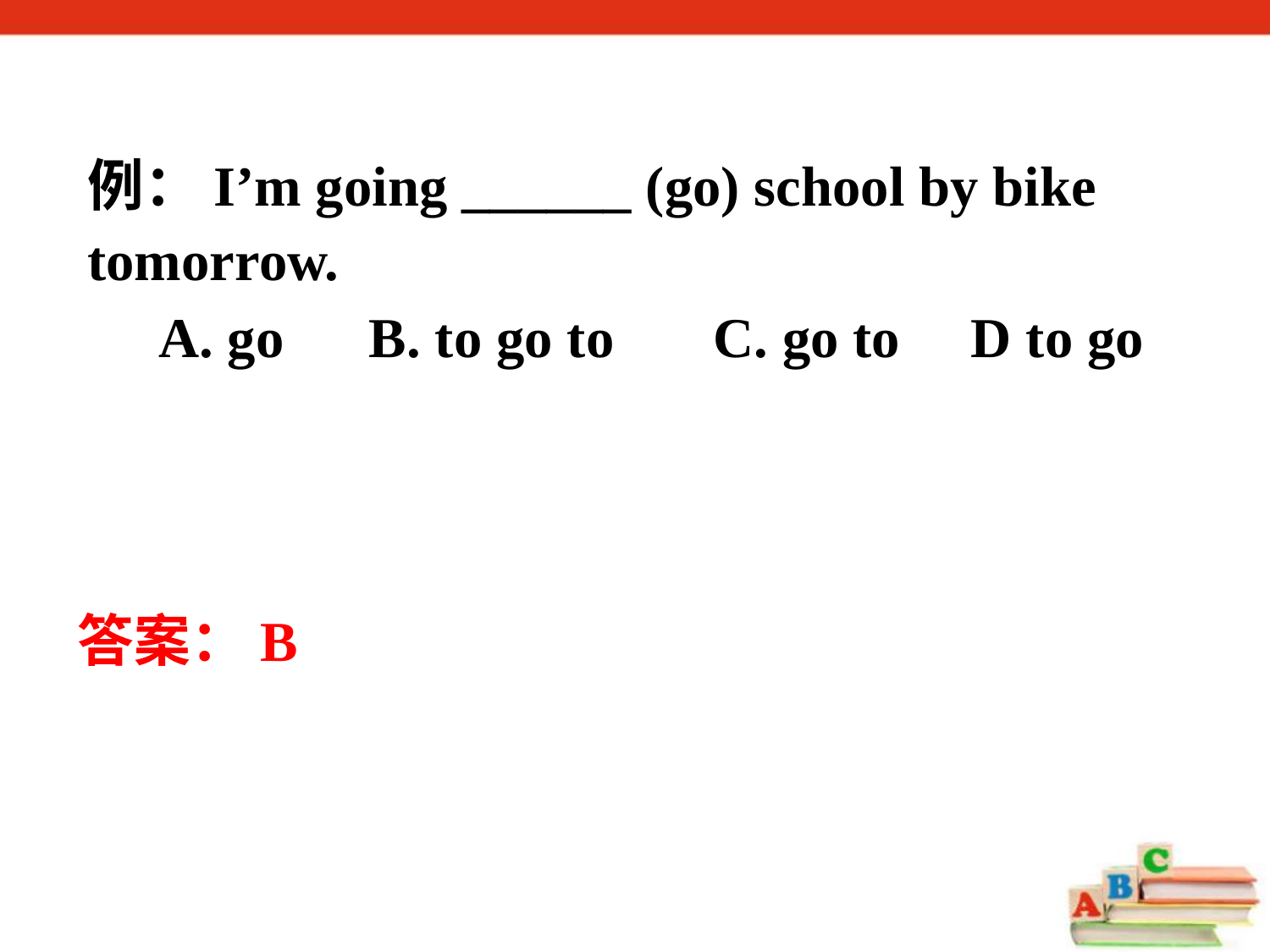

例：I’m going ______ (go) school by bike tomorrow.
     A. go      B. to go to       C. go to     D to go
答案：B